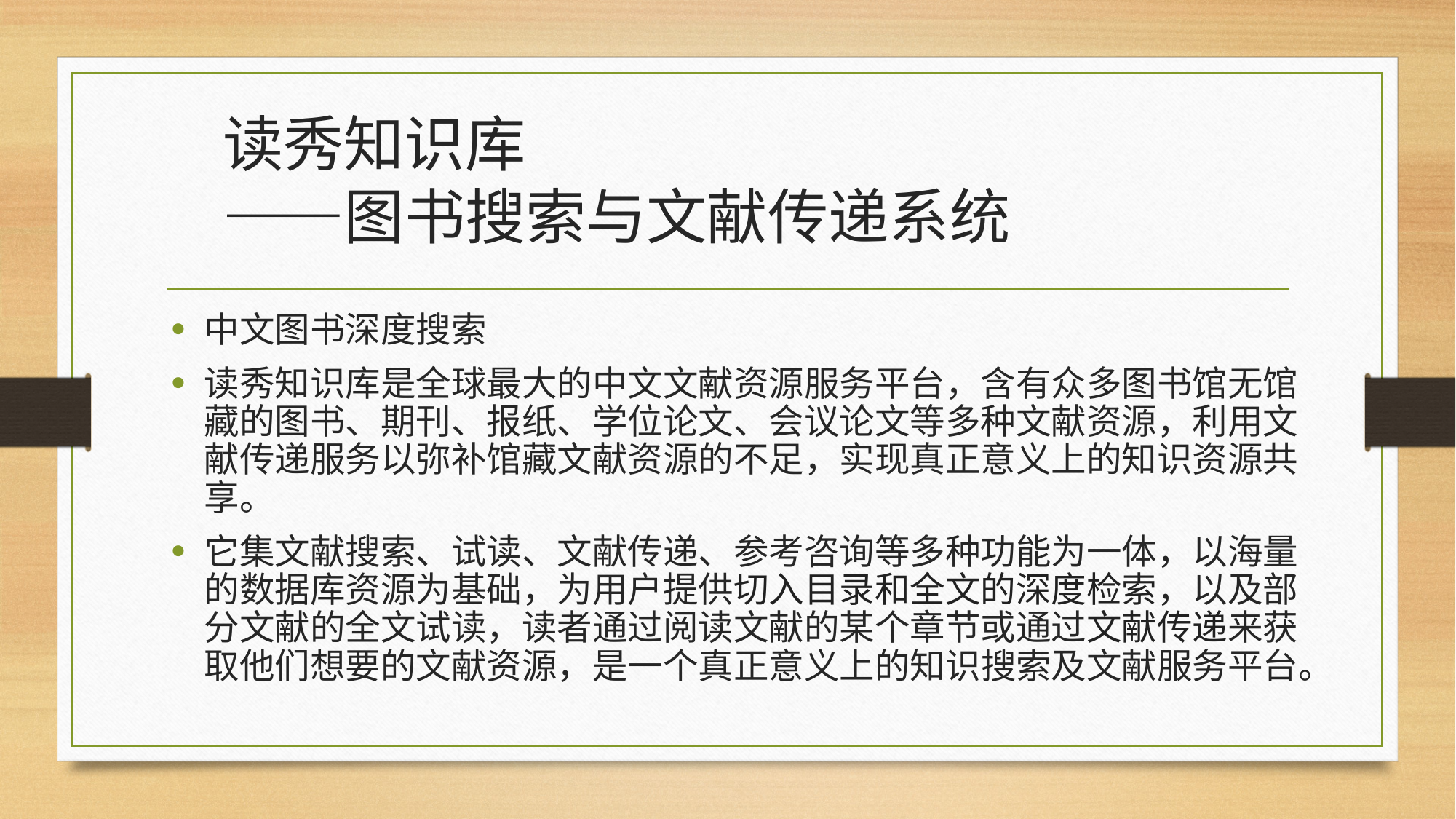

# 读秀知识库 ——图书搜索与文献传递系统
中文图书深度搜索
读秀知识库是全球最大的中文文献资源服务平台，含有众多图书馆无馆藏的图书、期刊、报纸、学位论文、会议论文等多种文献资源，利用文献传递服务以弥补馆藏文献资源的不足，实现真正意义上的知识资源共享。
它集文献搜索、试读、文献传递、参考咨询等多种功能为一体，以海量的数据库资源为基础，为用户提供切入目录和全文的深度检索，以及部分文献的全文试读，读者通过阅读文献的某个章节或通过文献传递来获取他们想要的文献资源，是一个真正意义上的知识搜索及文献服务平台。